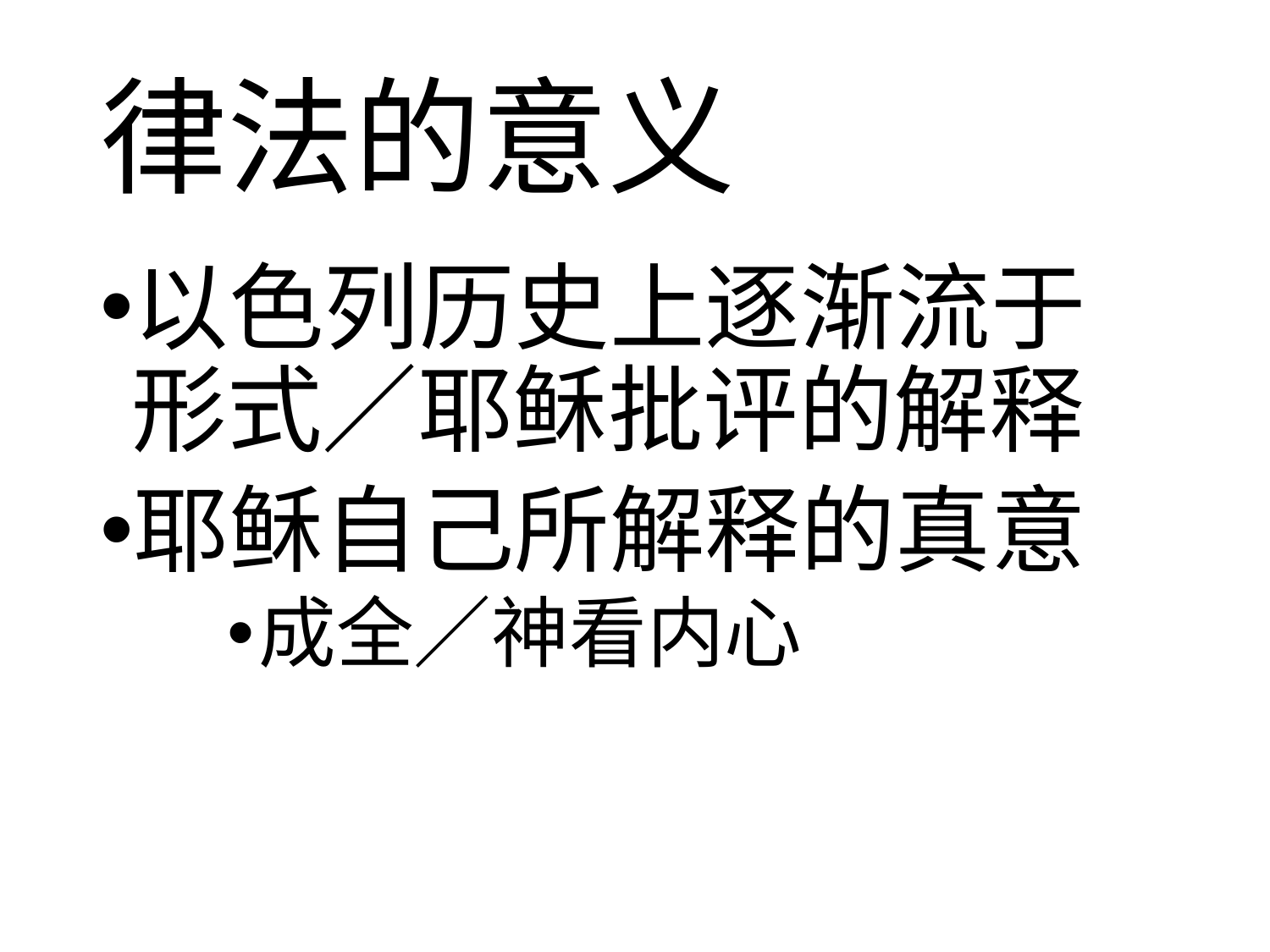

# 律法的意义
以色列历史上逐渐流于形式／耶稣批评的解释
耶稣自己所解释的真意
成全／神看内心